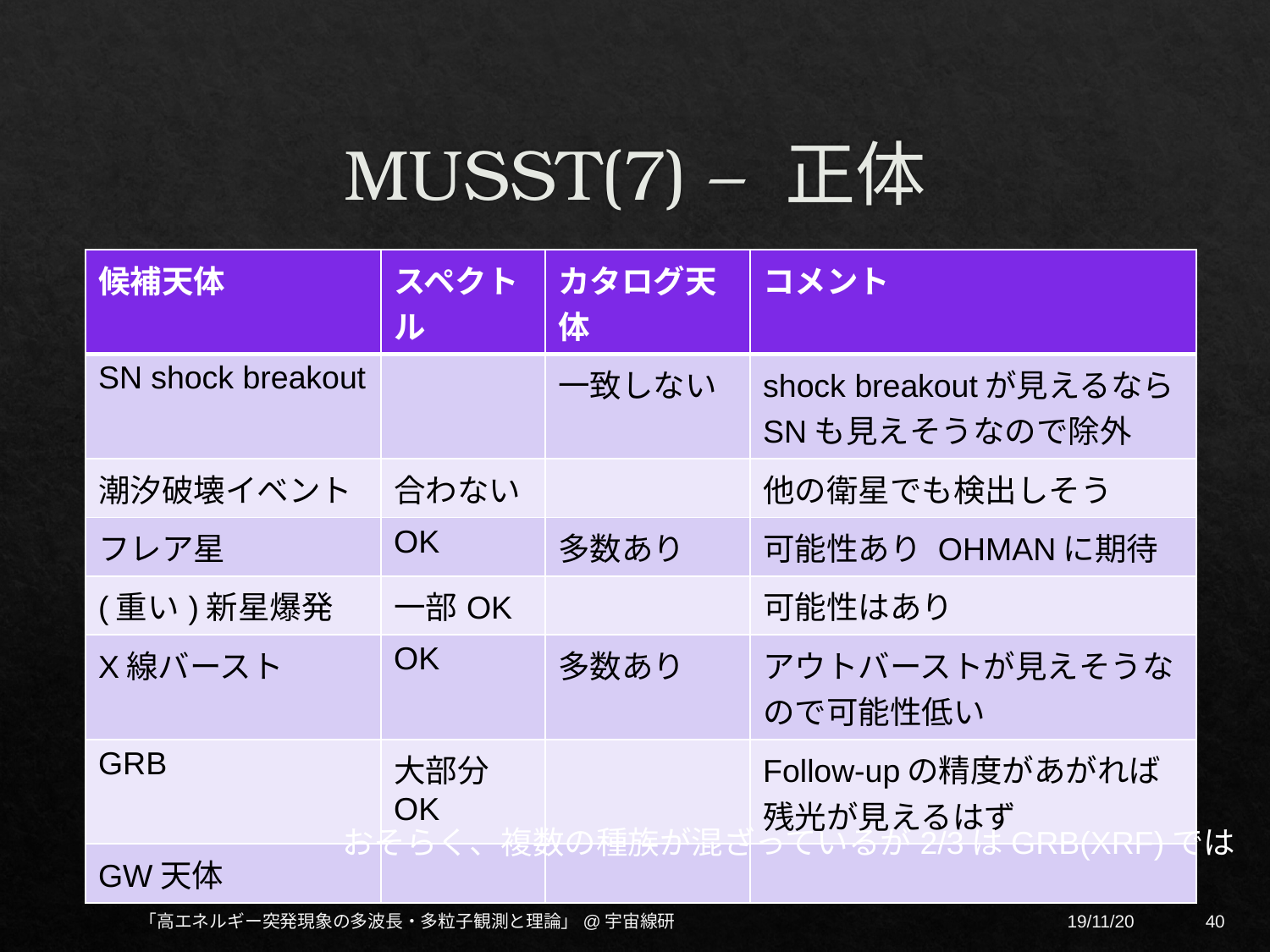

# MUSST(7) – 正体
| 候補天体 | スペクトル | カタログ天体 | コメント |
| --- | --- | --- | --- |
| SN shock breakout |  | 一致しない | shock breakoutが見えるならSNも見えそうなので除外 |
| 潮汐破壊イベント | 合わない |  | 他の衛星でも検出しそう |
| フレア星 | OK | 多数あり | 可能性あり OHMANに期待 |
| (重い)新星爆発 | 一部OK |  | 可能性はあり |
| X線バースト | OK | 多数あり | アウトバーストが見えそうなので可能性低い |
| GRB | 大部分OK |  | Follow-upの精度があがれば 残光が見えるはず |
| GW天体 |  |  |  |
おそらく、複数の種族が混ざっているが2/3はGRB(XRF)では
19/11/20
40
「高エネルギー突発現象の多波長・多粒子観測と理論」@宇宙線研